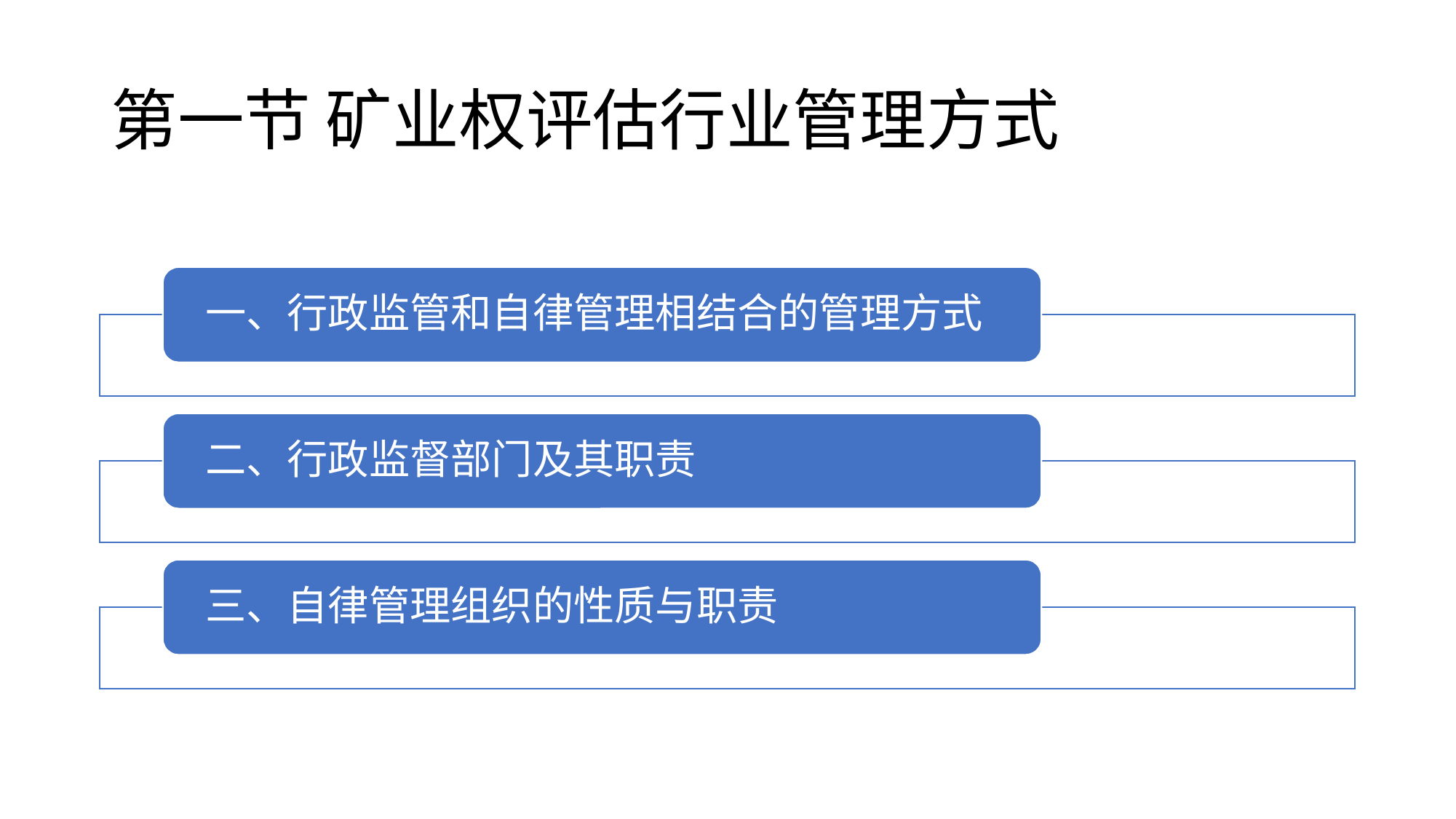

# 第一节 矿业权评估行业管理方式
一、行政监管和自律管理相结合的管理方式
二、行政监督部门及其职责
三、自律管理组织的性质与职责